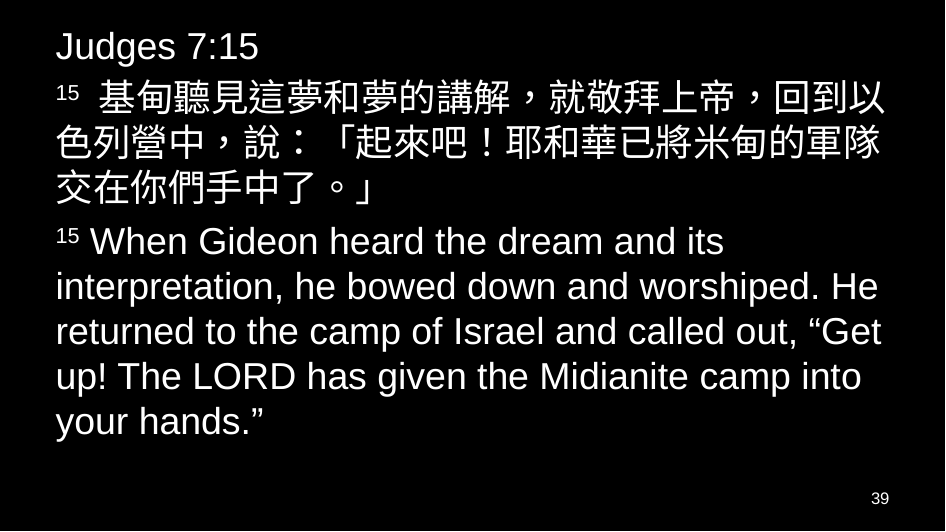

Judges 7:15
15 基甸聽見這夢和夢的講解，就敬拜上帝，回到以色列營中，說：「起來吧！耶和華已將米甸的軍隊交在你們手中了。」
15 When Gideon heard the dream and its interpretation, he bowed down and worshiped. He returned to the camp of Israel and called out, “Get up! The Lord has given the Midianite camp into your hands.”

39